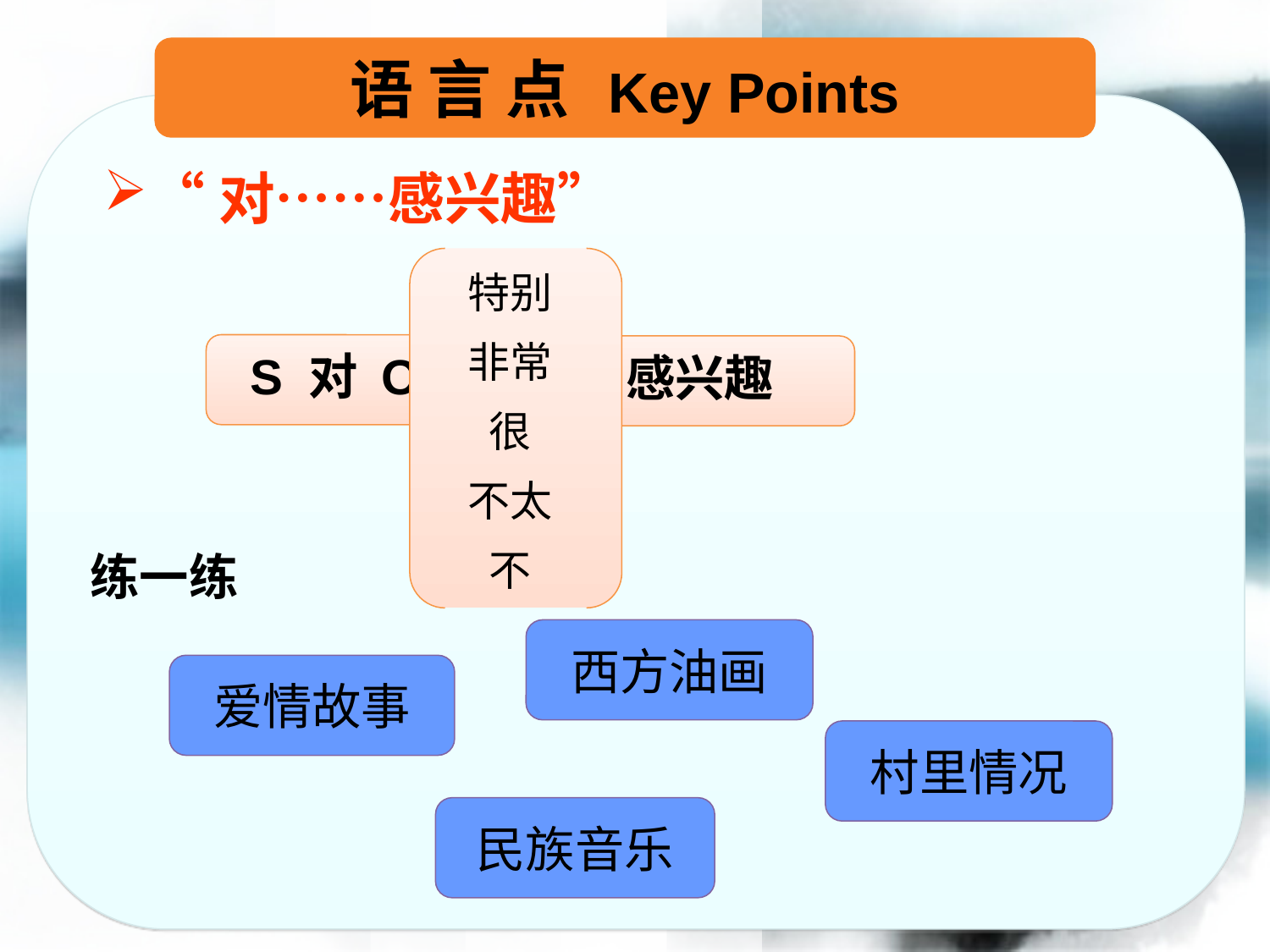

语 言 点  Key Points

“对……感兴趣”

特别
非常
很
不太
不

S 对 O
感兴趣
练一练
西方油画
爱情故事
村里情况
民族音乐